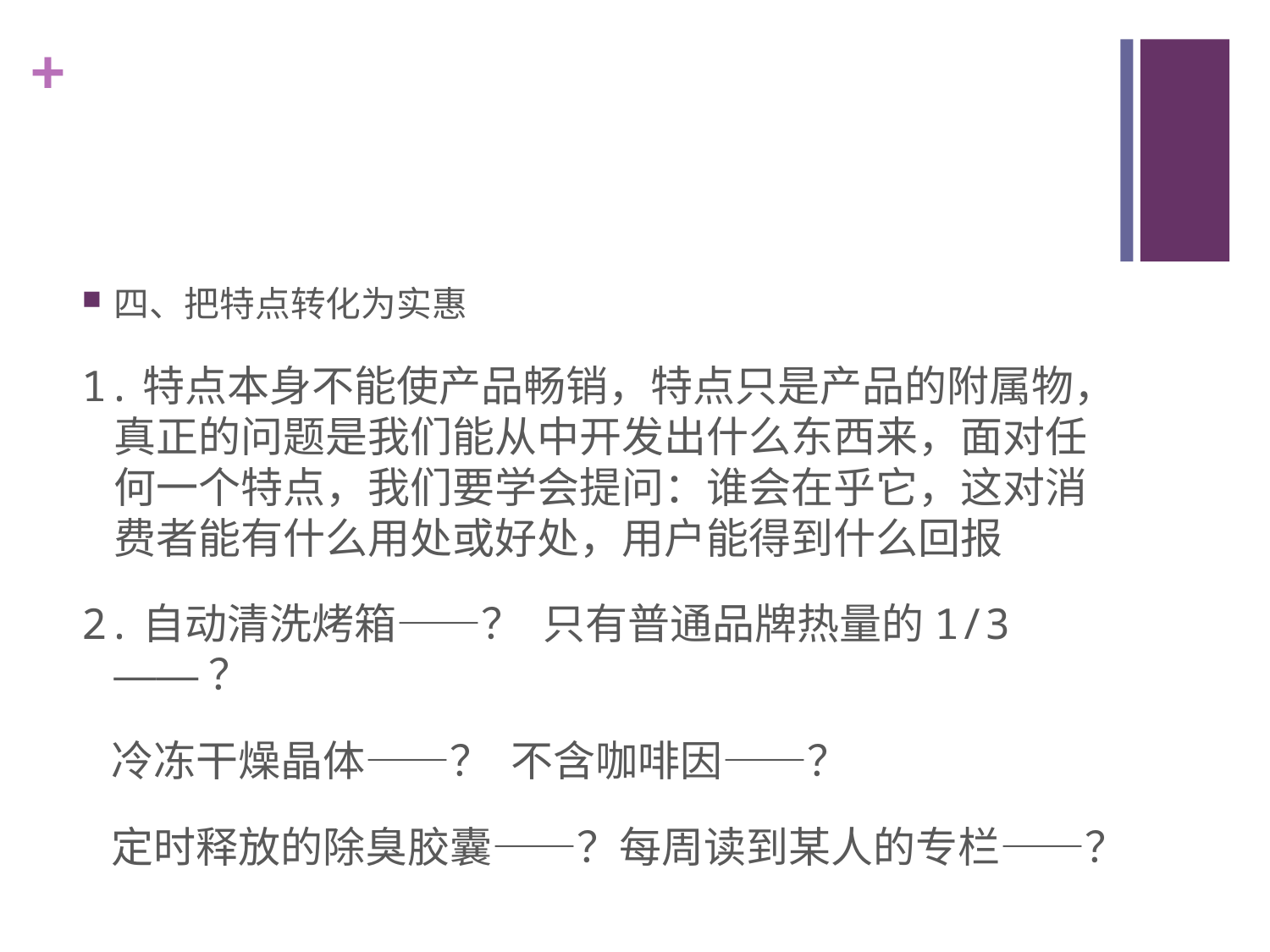

#
四、把特点转化为实惠
1.特点本身不能使产品畅销，特点只是产品的附属物，真正的问题是我们能从中开发出什么东西来，面对任何一个特点，我们要学会提问：谁会在乎它，这对消费者能有什么用处或好处，用户能得到什么回报
2.自动清洗烤箱——？  只有普通品牌热量的1/3——？
  冷冻干燥晶体——？  不含咖啡因——？
  定时释放的除臭胶囊——？每周读到某人的专栏——？